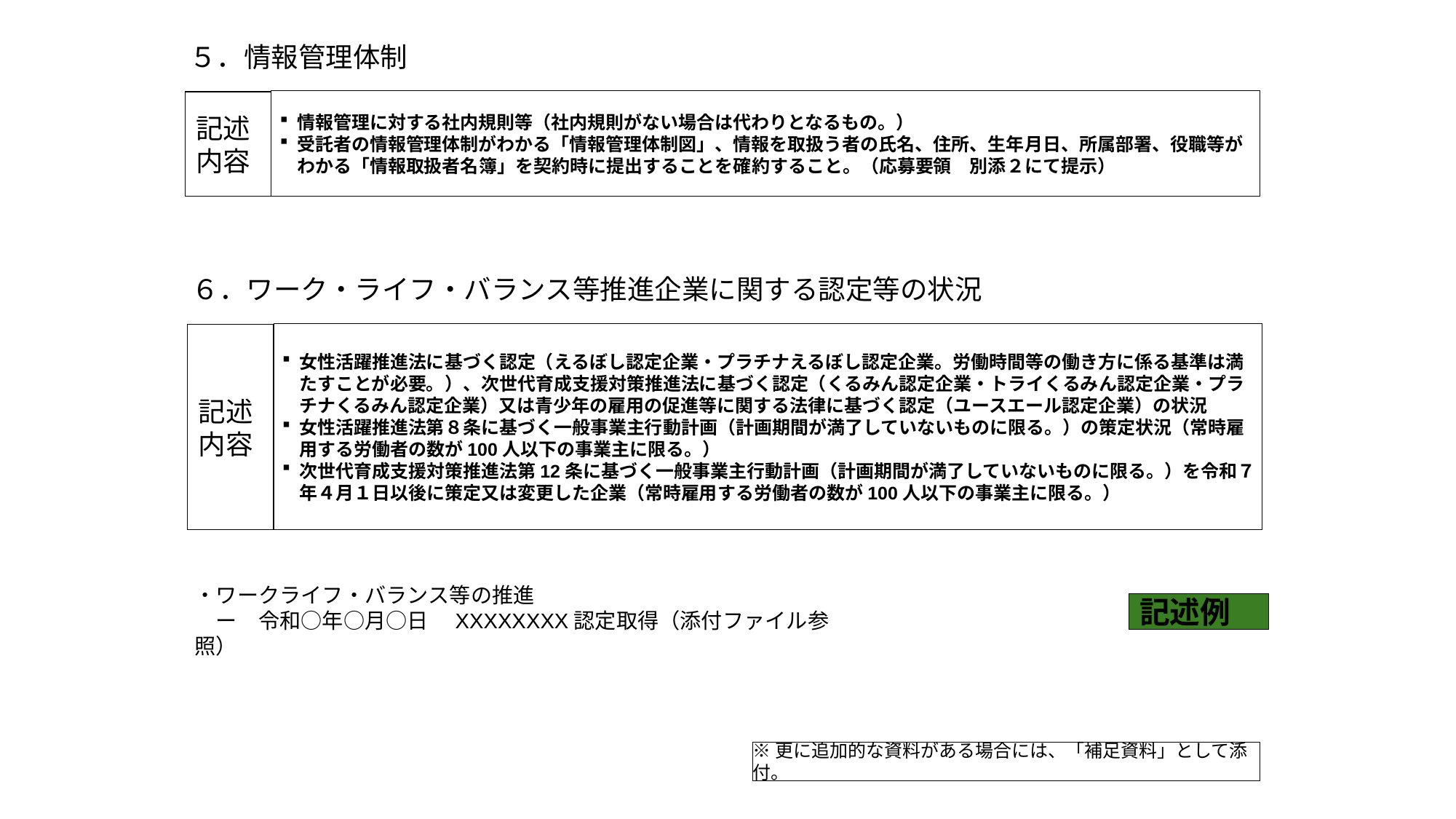

# ５．情報管理体制
情報管理に対する社内規則等（社内規則がない場合は代わりとなるもの。）
受託者の情報管理体制がわかる「情報管理体制図」、情報を取扱う者の氏名、住所、生年月日、所属部署、役職等がわかる「情報取扱者名簿」を契約時に提出することを確約すること。（応募要領　別添２にて提示）
記述内容
６．ワーク・ライフ・バランス等推進企業に関する認定等の状況
女性活躍推進法に基づく認定（えるぼし認定企業・プラチナえるぼし認定企業。労働時間等の働き方に係る基準は満たすことが必要。）、次世代育成支援対策推進法に基づく認定（くるみん認定企業・トライくるみん認定企業・プラチナくるみん認定企業）又は青少年の雇用の促進等に関する法律に基づく認定（ユースエール認定企業）の状況
女性活躍推進法第８条に基づく一般事業主行動計画（計画期間が満了していないものに限る。）の策定状況（常時雇用する労働者の数が100人以下の事業主に限る。）
次世代育成支援対策推進法第12条に基づく一般事業主行動計画（計画期間が満了していないものに限る。）を令和７年４月１日以後に策定又は変更した企業（常時雇用する労働者の数が100人以下の事業主に限る。）
記述内容
・ワークライフ・バランス等の推進
　ー　令和○年○月○日　XXXXXXXX認定取得（添付ファイル参照）
記述例
※更に追加的な資料がある場合には、「補足資料」として添付。